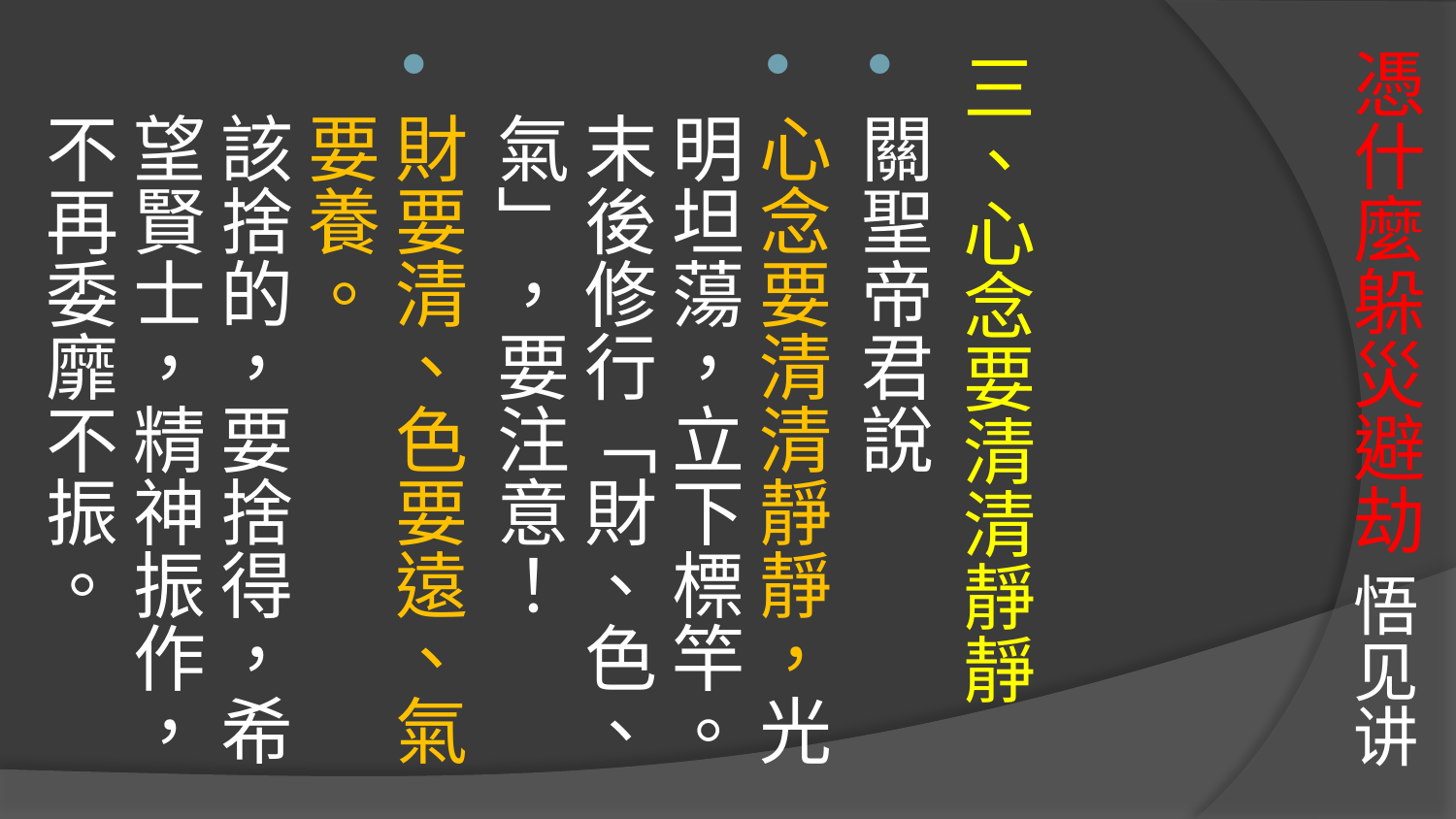

# 憑什麼躲災避劫 悟见讲
三、心念要清清靜靜
關聖帝君說
心念要清清靜靜，光明坦蕩，立下標竿。
末後修行「財、色、氣」，要注意！
財要清、色要遠、氣要養。
該捨的，要捨得，希望賢士，精神振作，不再委靡不振。